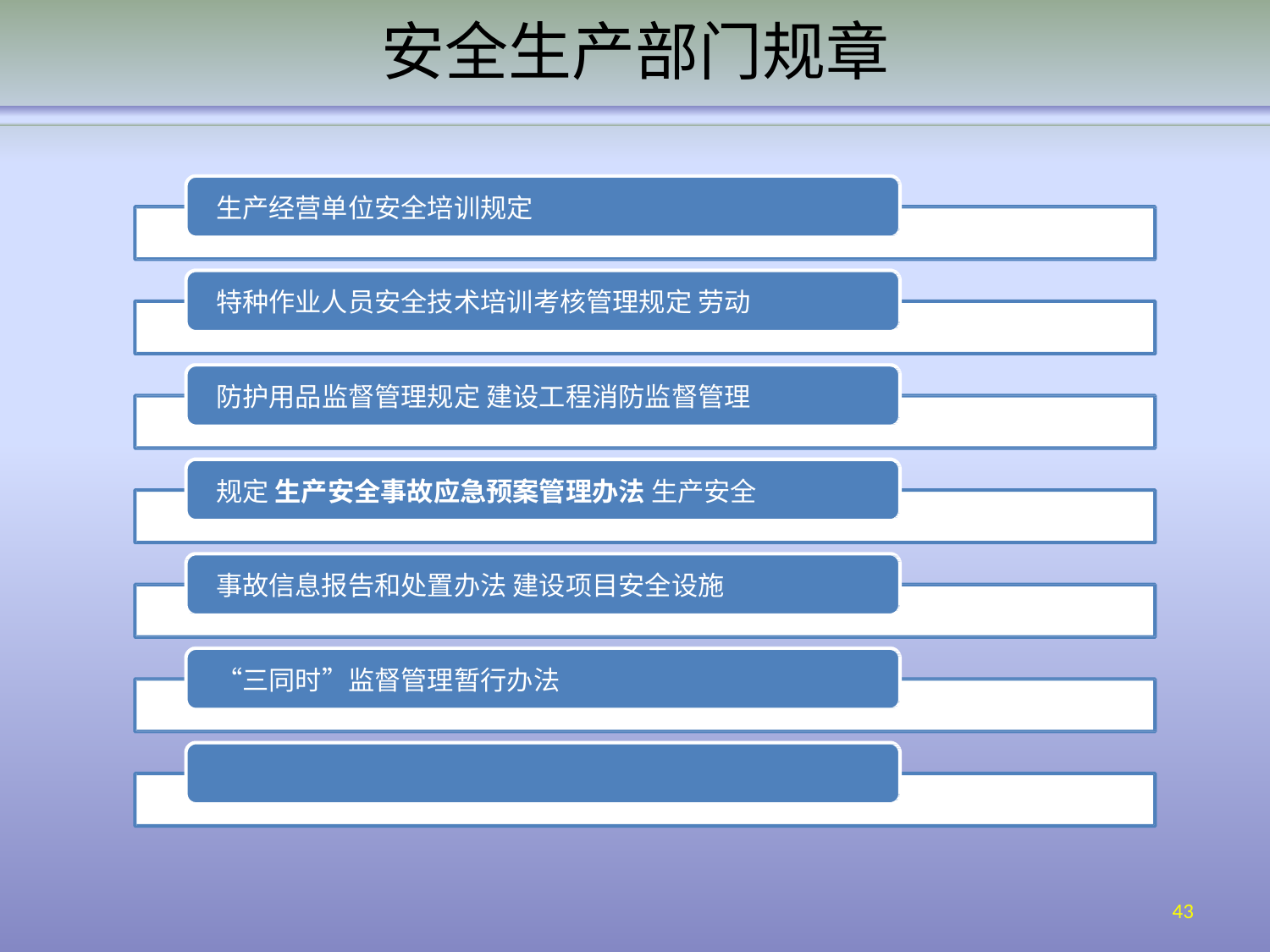

# 安全生产部门规章

生产经营单位安全培训规定
特种作业人员安全技术培训考核管理规定 劳动防护用品监督管理规定 建设工程消防监督管理规定 生产安全事故应急预案管理办法 生产安全事故信息报告和处置办法 建设项目安全设施“三同时”监督管理暂行办法

43